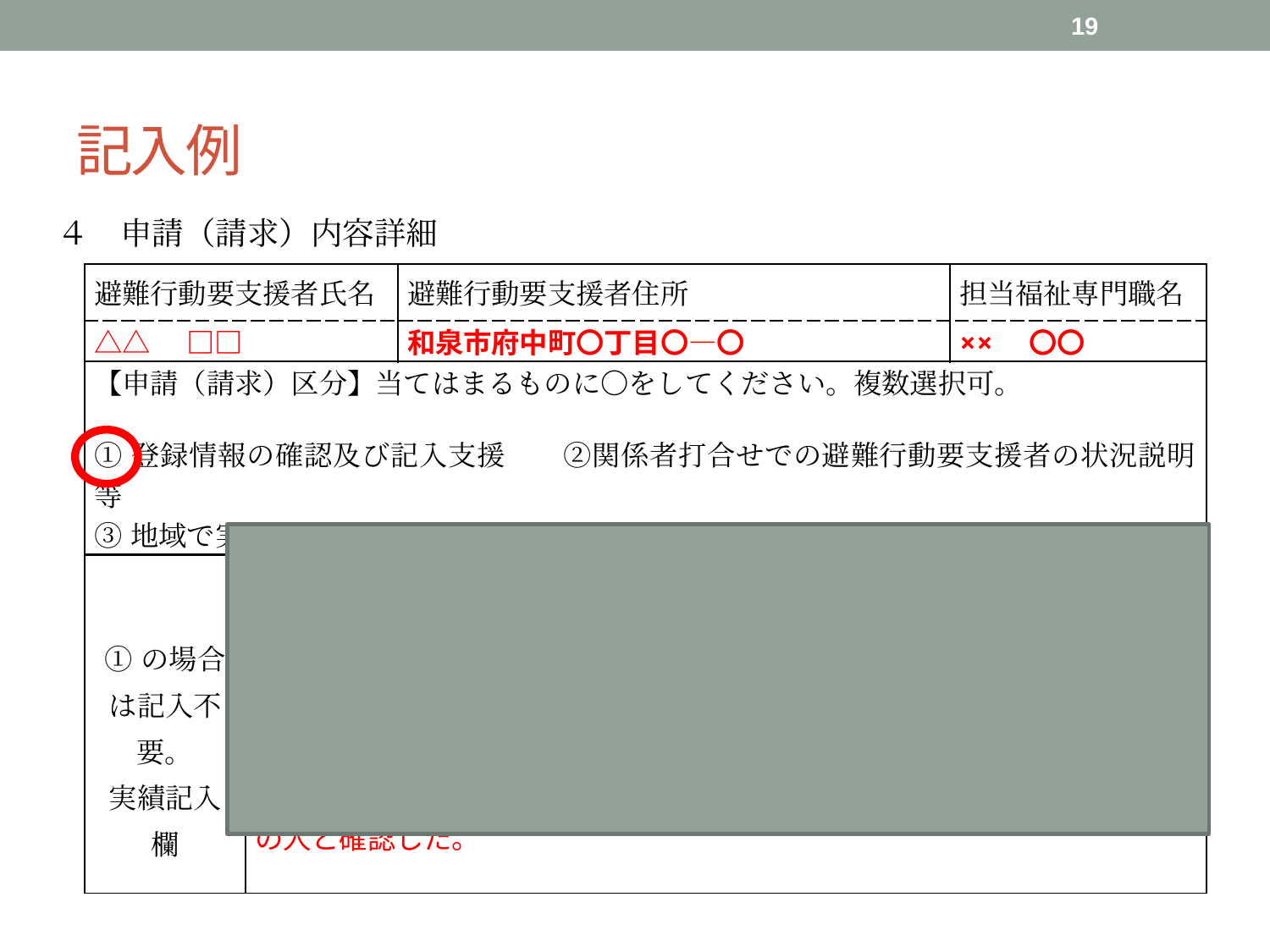

19
# 記入例
４　申請（請求）内容詳細
| 避難行動要支援者氏名 |  | 避難行動要支援者住所 | 担当福祉専門職名 |
| --- | --- | --- | --- |
| △△　□□ |  | 和泉市府中町〇丁目〇―〇 | ××　〇〇 |
| 【申請（請求）区分】当てはまるものに〇をしてください。複数選択可。   ①登録情報の確認及び記入支援　　②関係者打合せでの避難行動要支援者の状況説明等 ③地域で実施される避難訓練での助言等 |  |  |  |
| ①の場合は記入不要。 実績記入欄 | 日時・場所：8/5（土）13：00～ |  |  |
|  | 参加者：〇〇自治会長、△△　△△(要支援者)、△△　×(家族)〇〇　〇〇(福祉専門職) |  |  |
|  | 活動の内容：校区で行われた避難訓練に参加し、実際に指定避難所までの道を歩くことで、段差などの車いすでの移動が難しい場所を確認した。また、そういった場合に、要支援への関わり方などを助言、安全な道を地域の人と確認した。 |  |  |